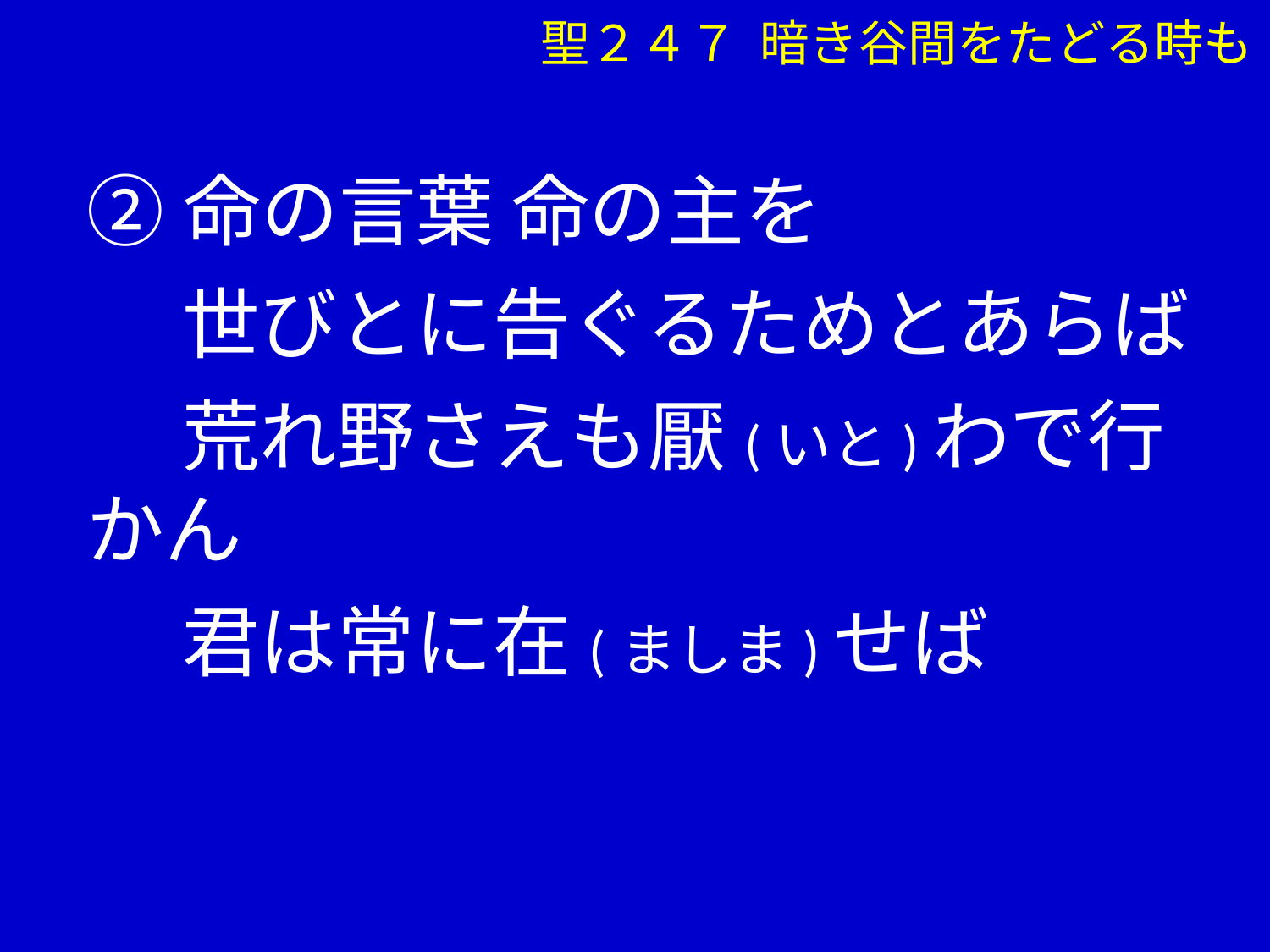

聖２４７  暗き谷間をたどる時も
②命の言葉 命の主を
　 世びとに告ぐるためとあらば
　 荒れ野さえも厭(いと)わで行かん
　 君は常に在(ましま)せば